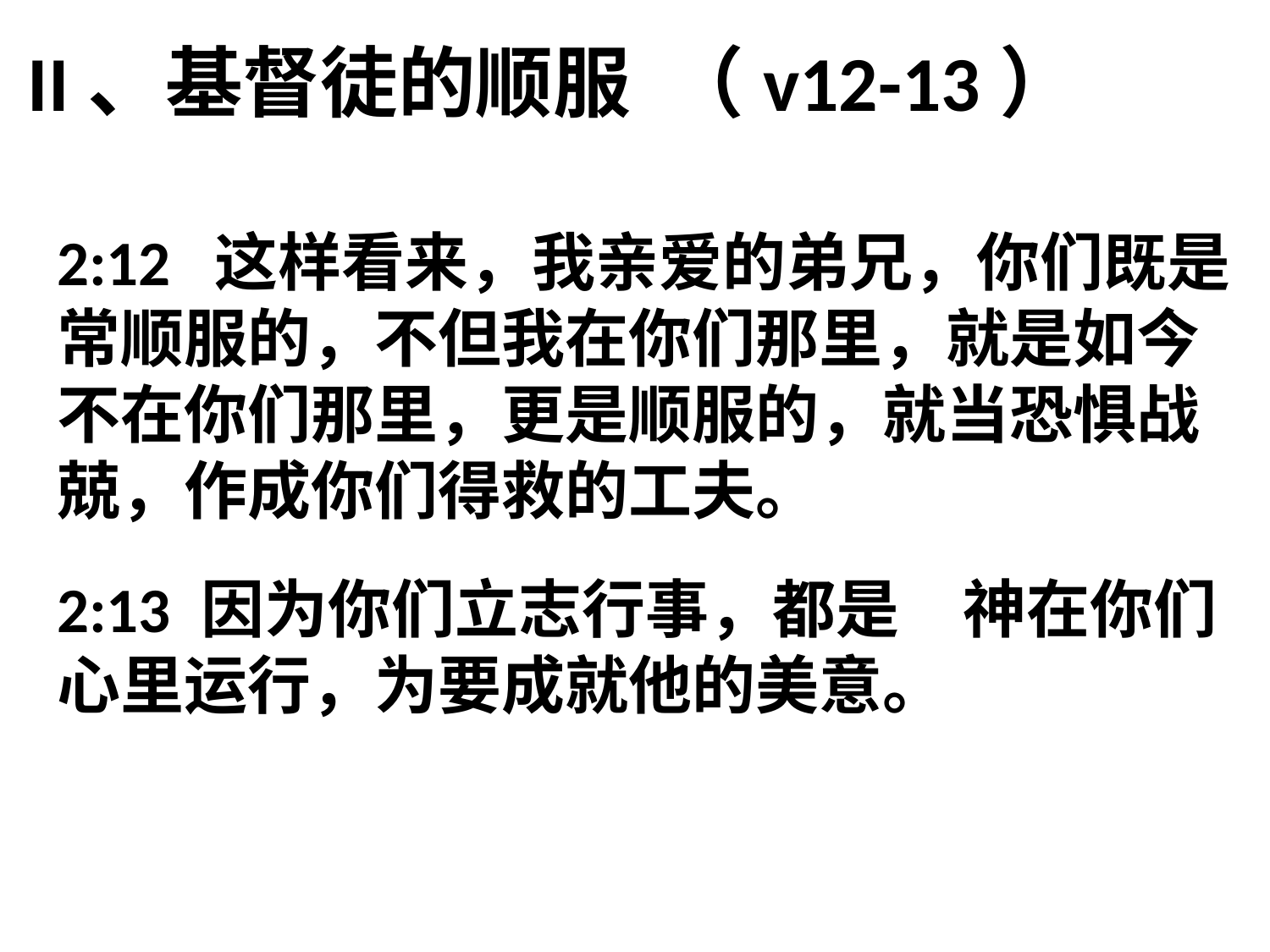

# II、基督徒的顺服  （v12-13）
2:12  这样看来，我亲爱的弟兄，你们既是常顺服的，不但我在你们那里，就是如今不在你们那里，更是顺服的，就当恐惧战兢，作成你们得救的工夫。
2:13 因为你们立志行事，都是　神在你们心里运行，为要成就他的美意。